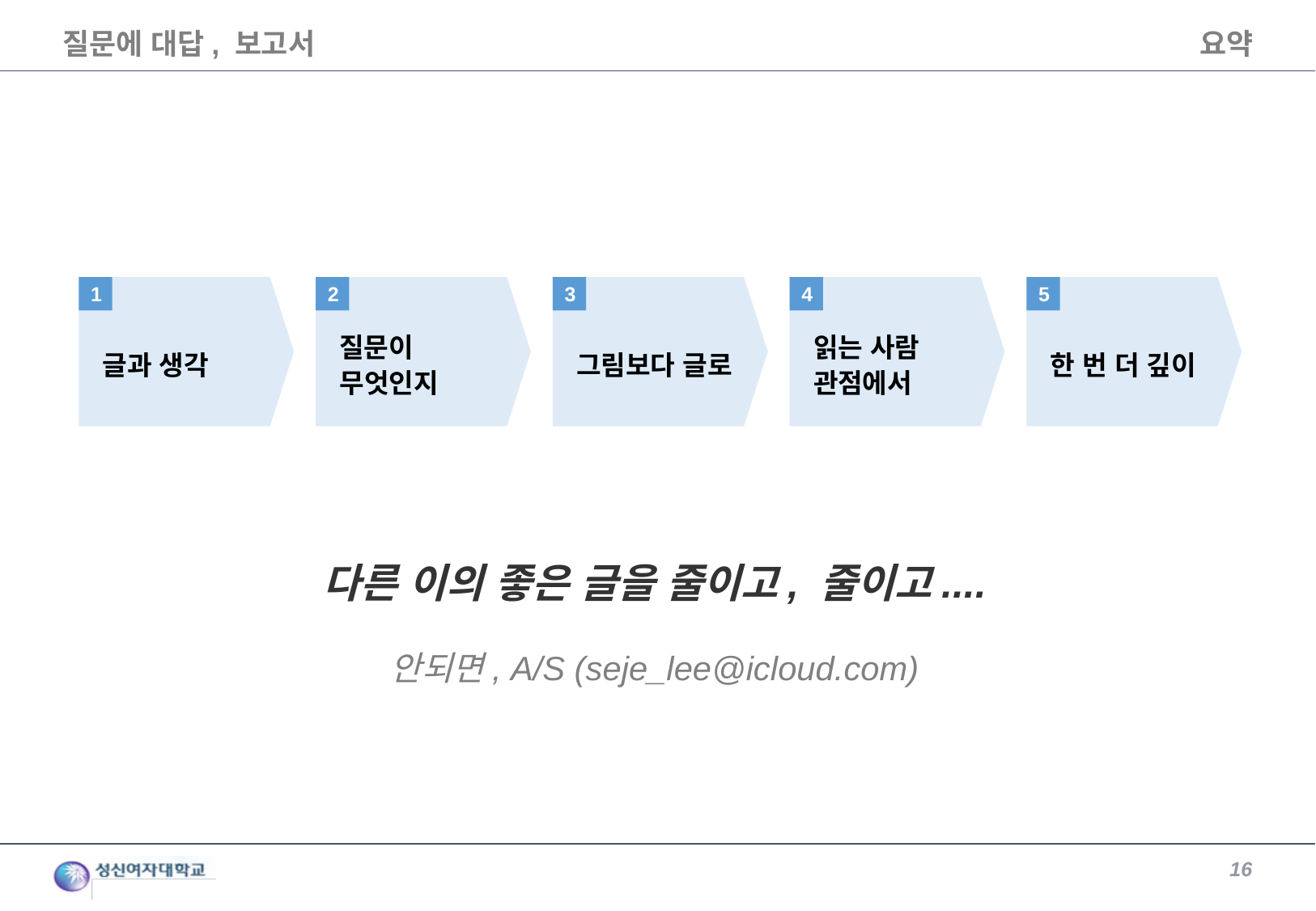

질문에 대답, 보고서
요약
글과 생각
1
질문이
무엇인지
2
그림보다 글로
3
읽는 사람 관점에서
4
한 번 더 깊이
5
다른 이의 좋은 글을 줄이고, 줄이고....
안되면, A/S (seje_lee@icloud.com)
16